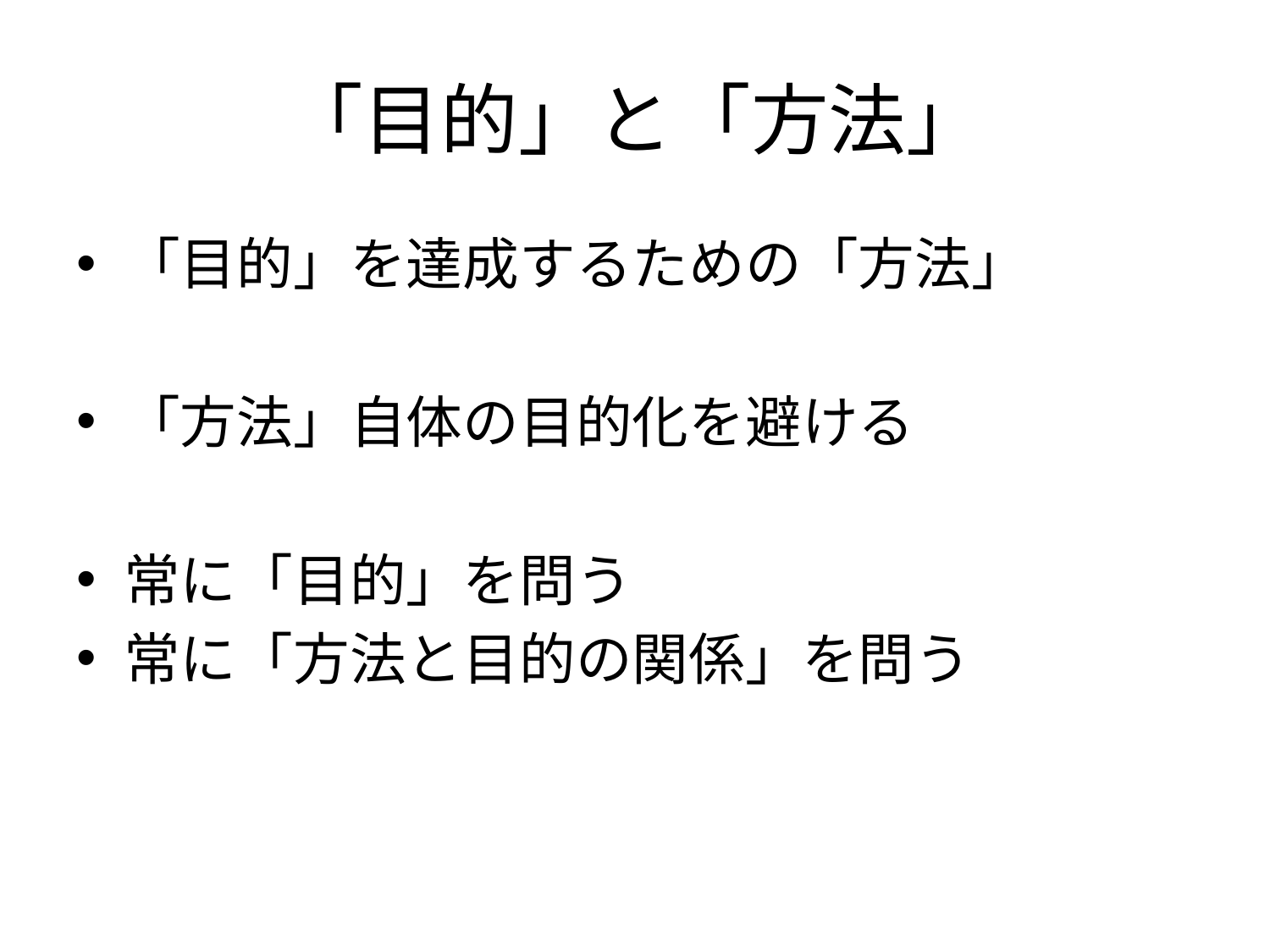

# 「目的」と「方法」
「目的」を達成するための「方法」

「方法」自体の目的化を避ける

常に「目的」を問う
常に「方法と目的の関係」を問う